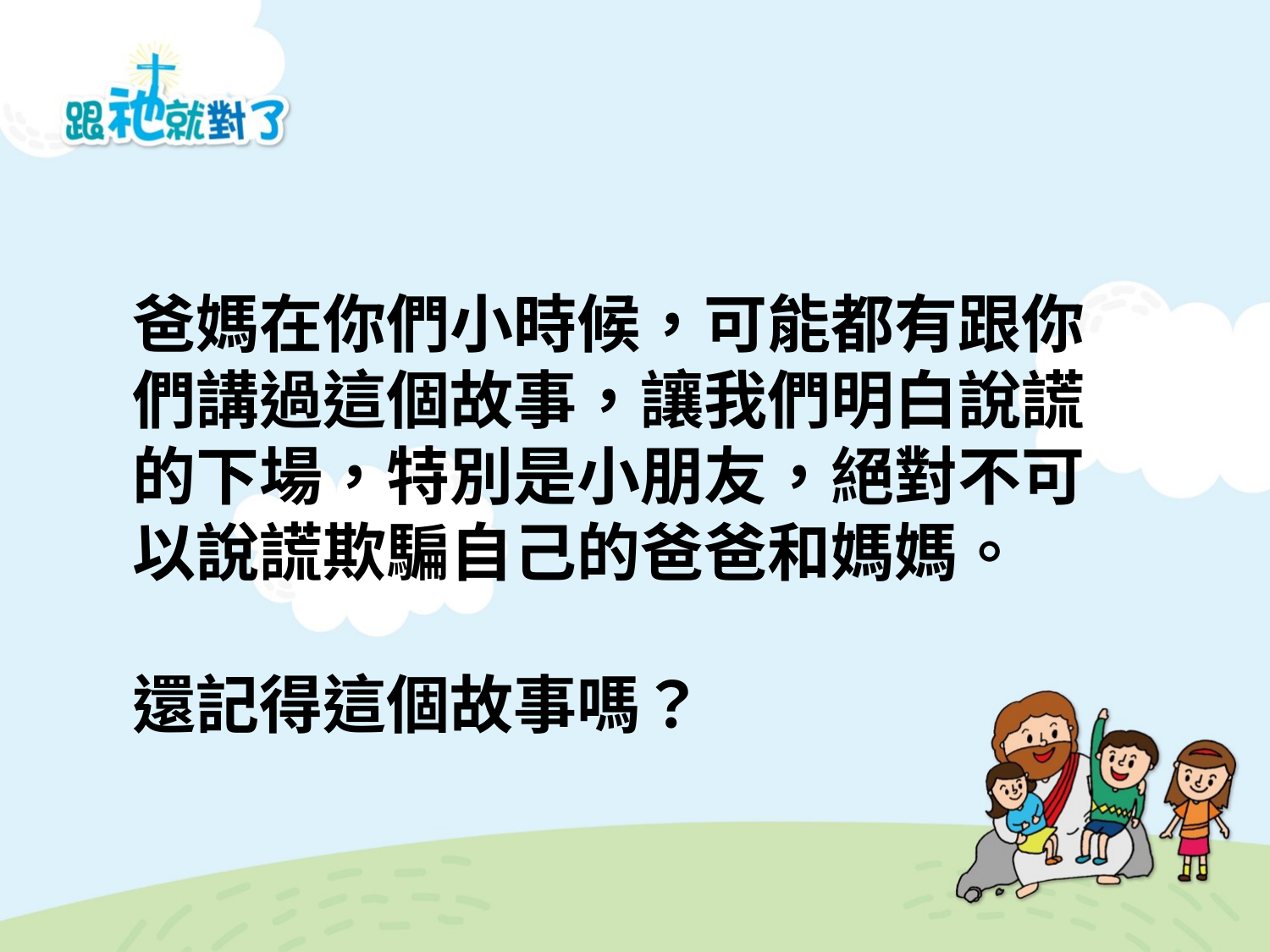

爸媽在你們小時候，可能都有跟你們講過這個故事，讓我們明白說謊的下場，特別是小朋友，絕對不可以說謊欺騙自己的爸爸和媽媽。

還記得這個故事嗎？